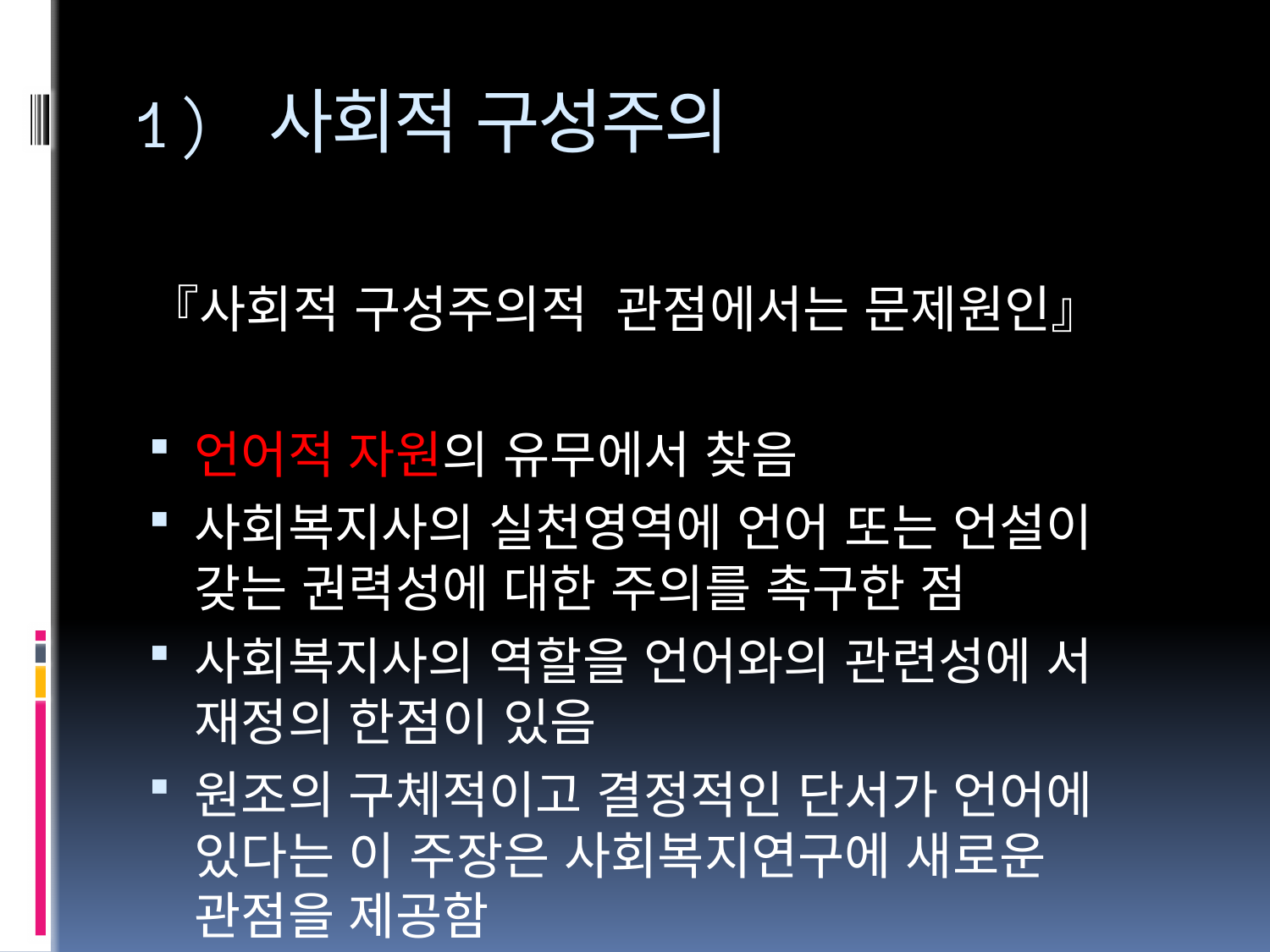

# 1) 사회적 구성주의

『사회적 구성주의적  관점에서는 문제원인』

언어적 자원의 유무에서 찾음
사회복지사의 실천영역에 언어 또는 언설이 갖는 권력성에 대한 주의를 촉구한 점
사회복지사의 역할을 언어와의 관련성에 서 재정의 한점이 있음
원조의 구체적이고 결정적인 단서가 언어에 있다는 이 주장은 사회복지연구에 새로운 관점을 제공함